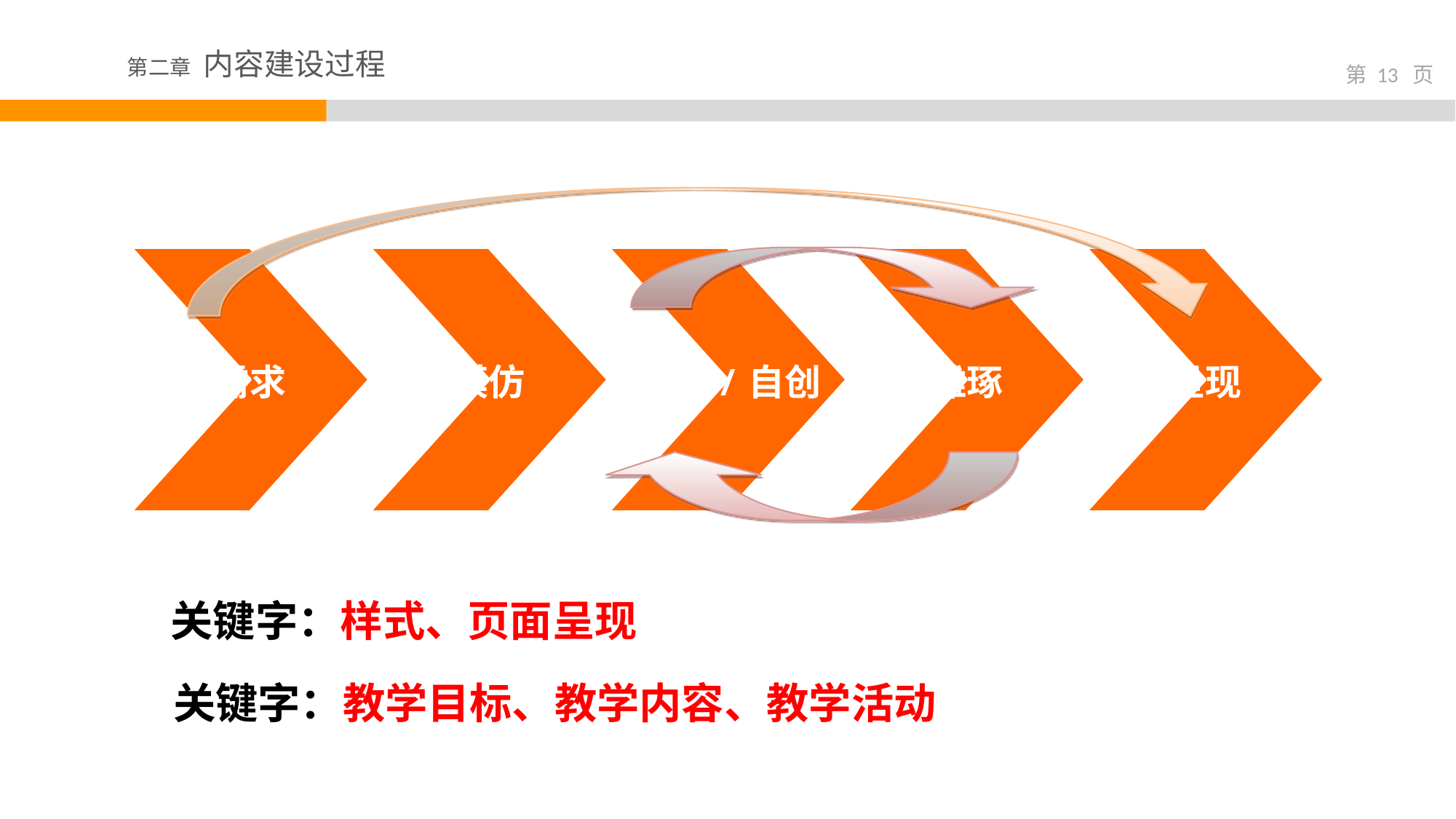

需求
模仿
借鉴/自创
雕琢
呈现

关键字：样式、页面呈现
关键字：教学目标、教学内容、教学活动